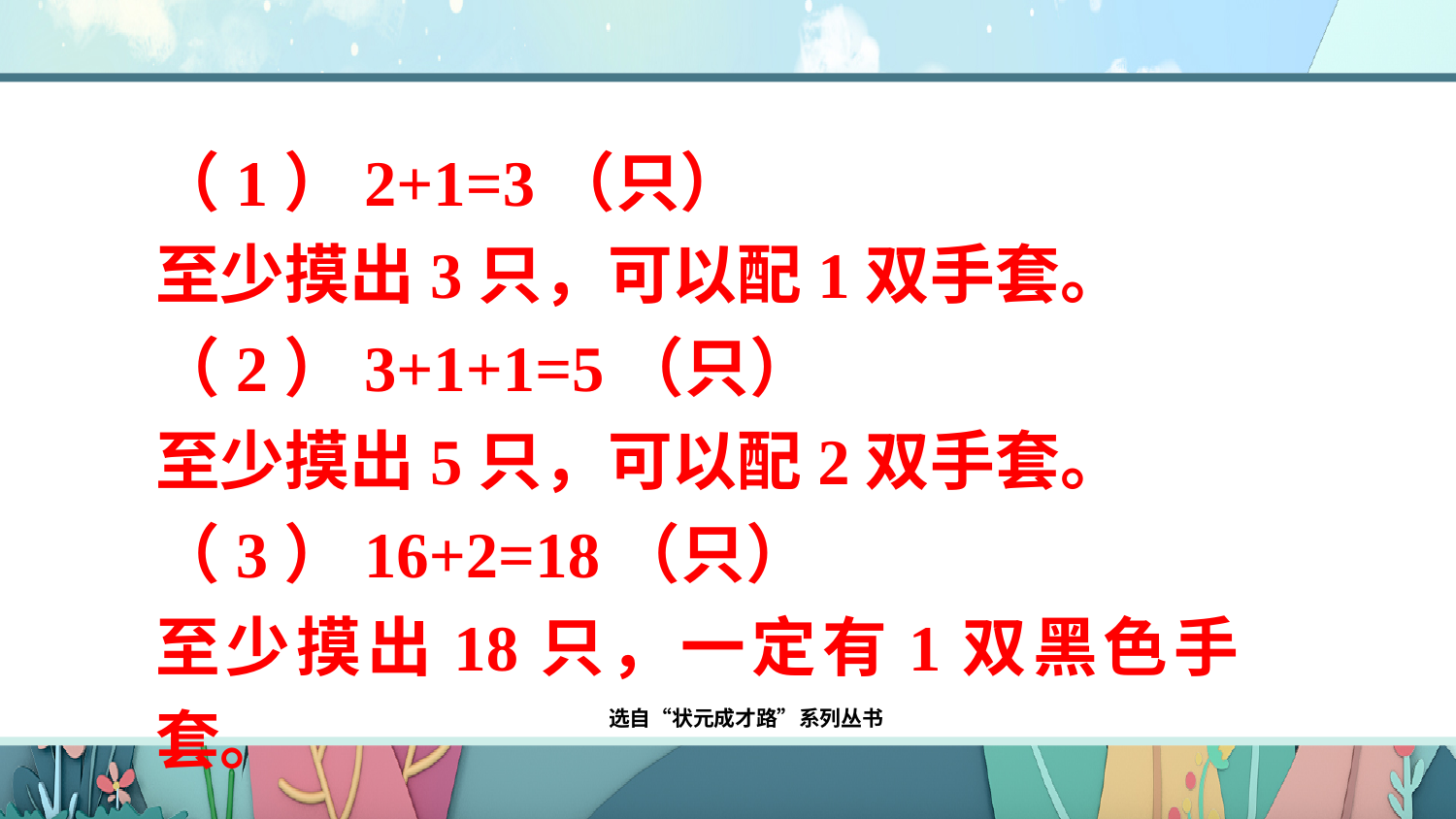

（1）2+1=3（只）
至少摸出3只，可以配1双手套。
（2）3+1+1=5（只）
至少摸出5只，可以配2双手套。
（3）16+2=18（只）
至少摸出18只，一定有1双黑色手套。
选自“状元成才路”系列丛书